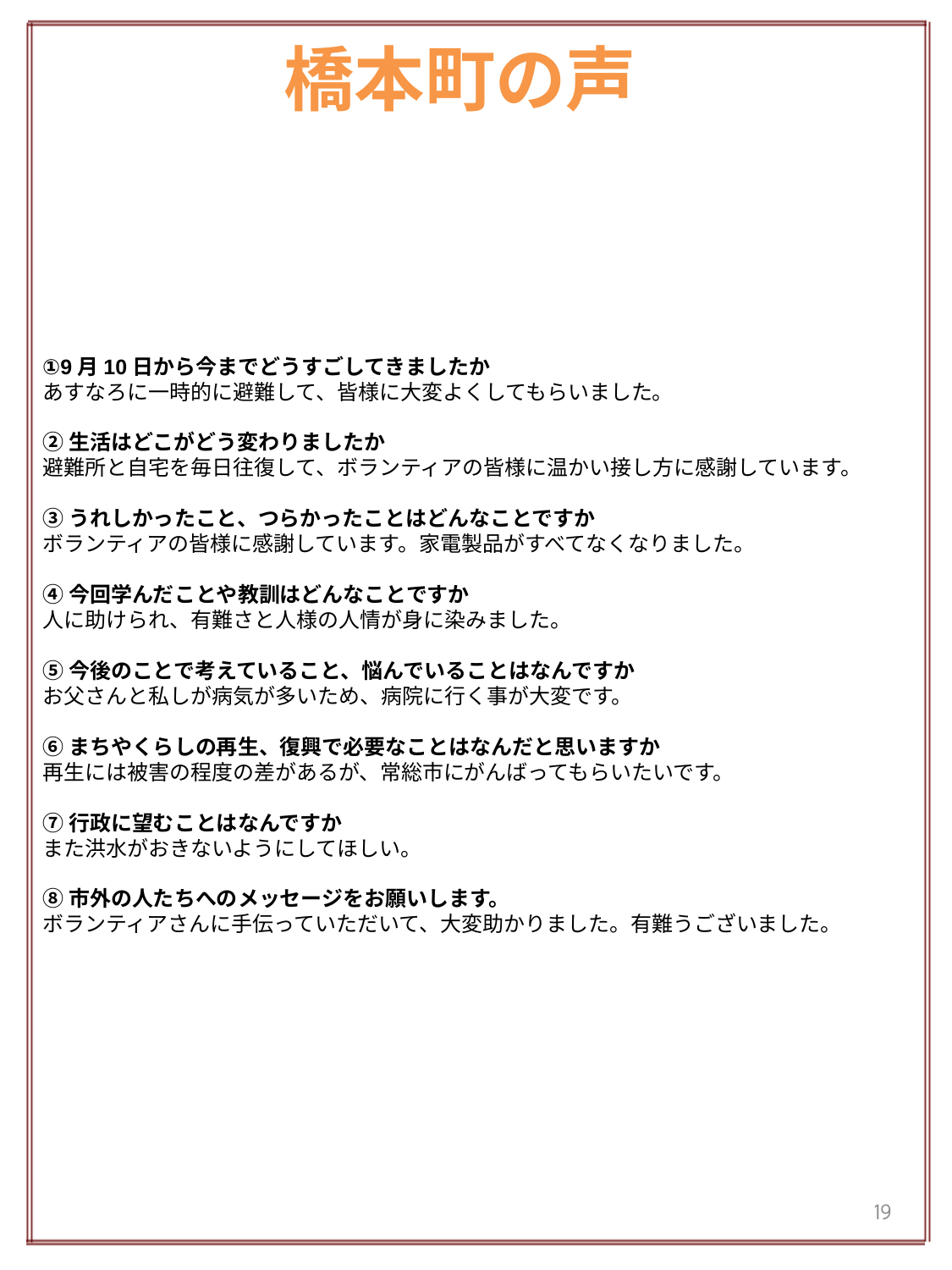

# 橋本町の声
①9月10日から今までどうすごしてきましたか
あすなろに一時的に避難して、皆様に大変よくしてもらいました。

②生活はどこがどう変わりましたか
避難所と自宅を毎日往復して、ボランティアの皆様に温かい接し方に感謝しています。

③うれしかったこと、つらかったことはどんなことですか
ボランティアの皆様に感謝しています。家電製品がすべてなくなりました。

④今回学んだことや教訓はどんなことですか
人に助けられ、有難さと人様の人情が身に染みました。

⑤今後のことで考えていること、悩んでいることはなんですか
お父さんと私しが病気が多いため、病院に行く事が大変です。

⑥まちやくらしの再生、復興で必要なことはなんだと思いますか
再生には被害の程度の差があるが、常総市にがんばってもらいたいです。

⑦行政に望むことはなんですか
また洪水がおきないようにしてほしい。

⑧市外の人たちへのメッセージをお願いします。
ボランティアさんに手伝っていただいて、大変助かりました。有難うございました。
19